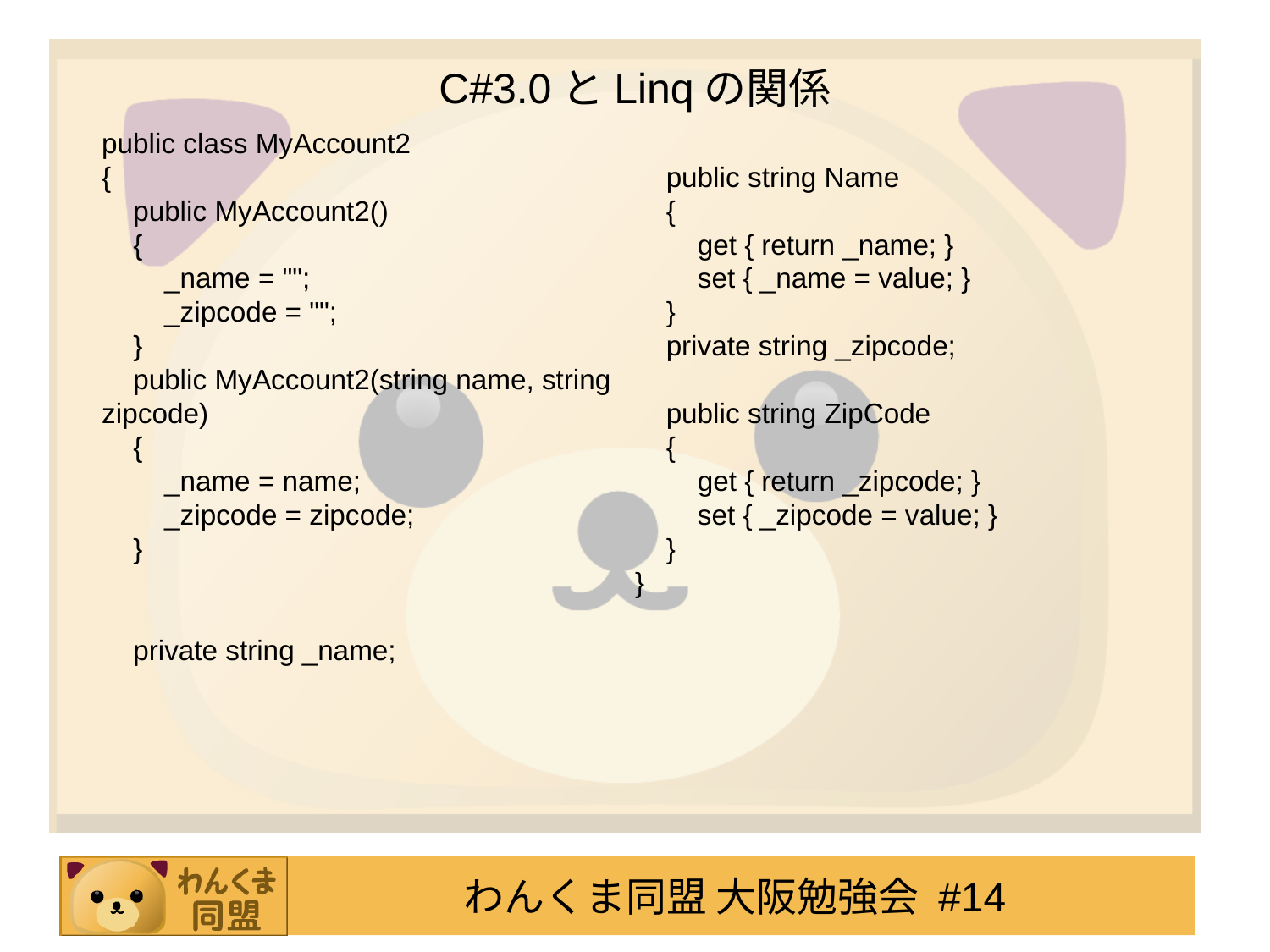

# C#3.0とLinqの関係
public class MyAccount2
{
    public MyAccount2()
    {
        _name = "";
        _zipcode = "";
    }
    public MyAccount2(string name, string zipcode)
    {
        _name = name;
        _zipcode = zipcode;
    }

    private string _name;

    public string Name
    {
        get { return _name; }
        set { _name = value; }
    }
    private string _zipcode;

    public string ZipCode
    {
        get { return _zipcode; }
        set { _zipcode = value; }
    }
}